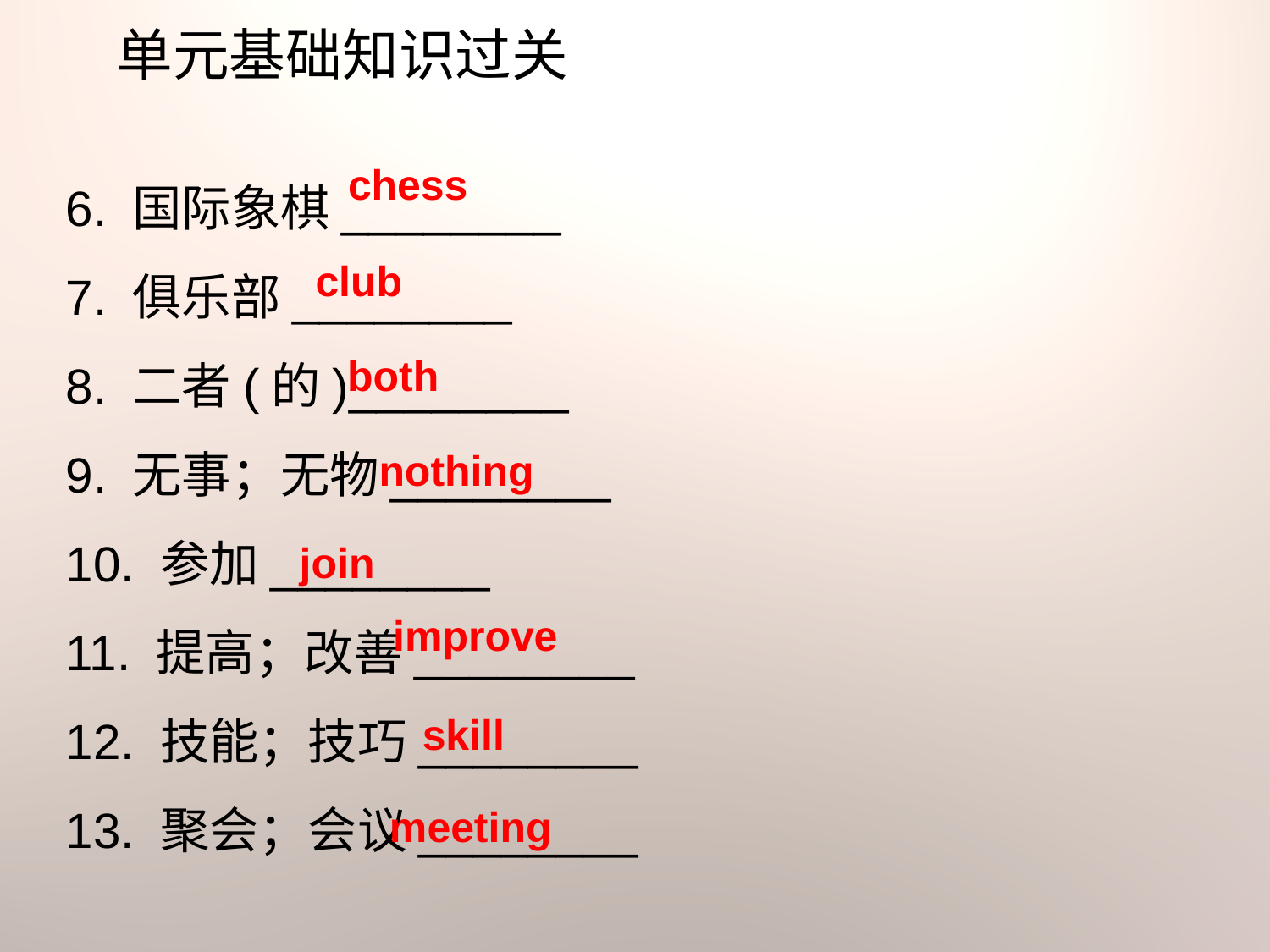

单元基础知识过关
6. 国际象棋________
7. 俱乐部________
8. 二者(的)________
9. 无事；无物________
10. 参加________
11. 提高；改善________
12. 技能；技巧________
13. 聚会；会议________
chess
club
both
nothing
join
improve
skill
meeting